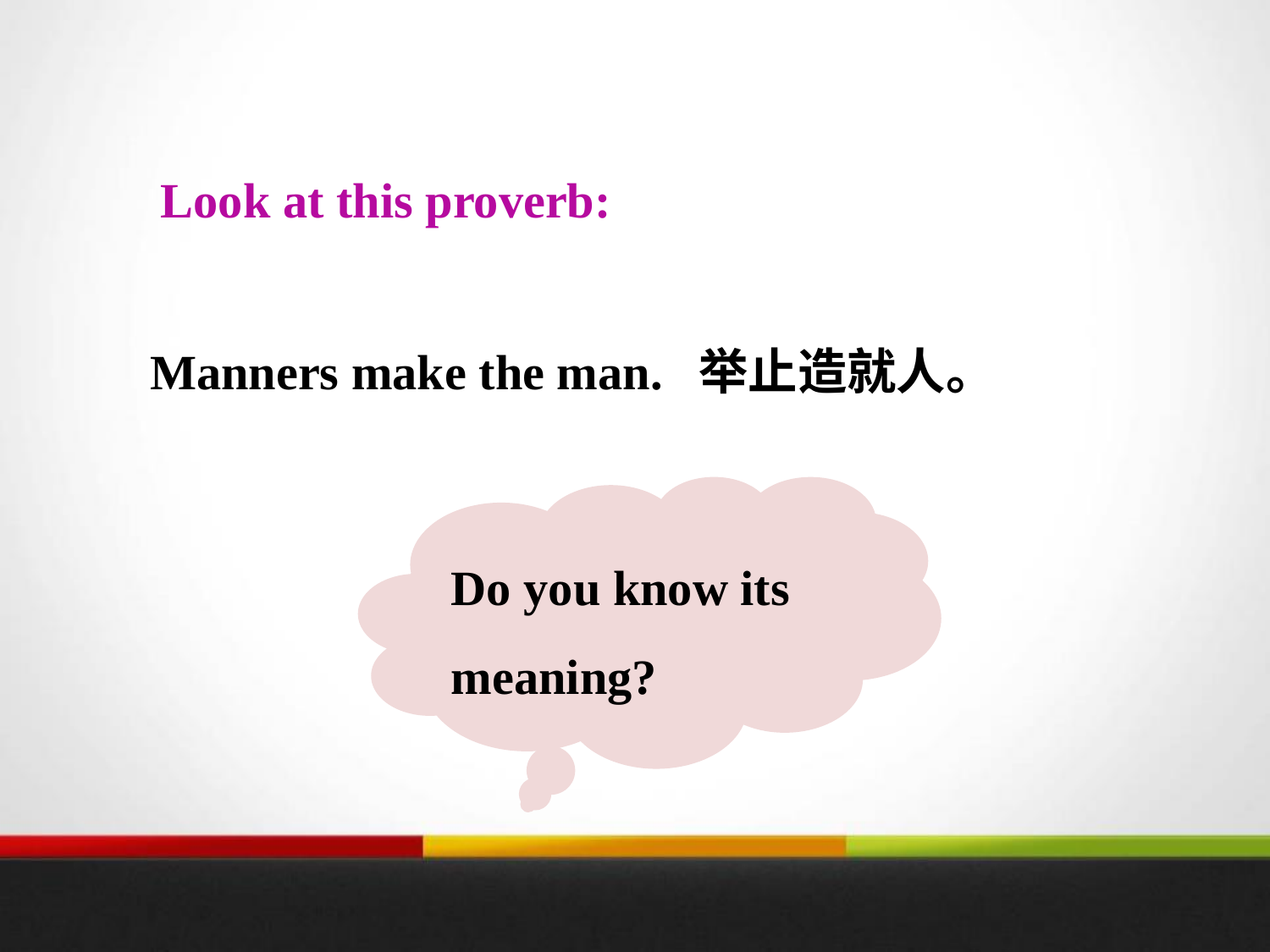

Look at this proverb:
Manners make the man.  举止造就人。
Do you know its meaning?